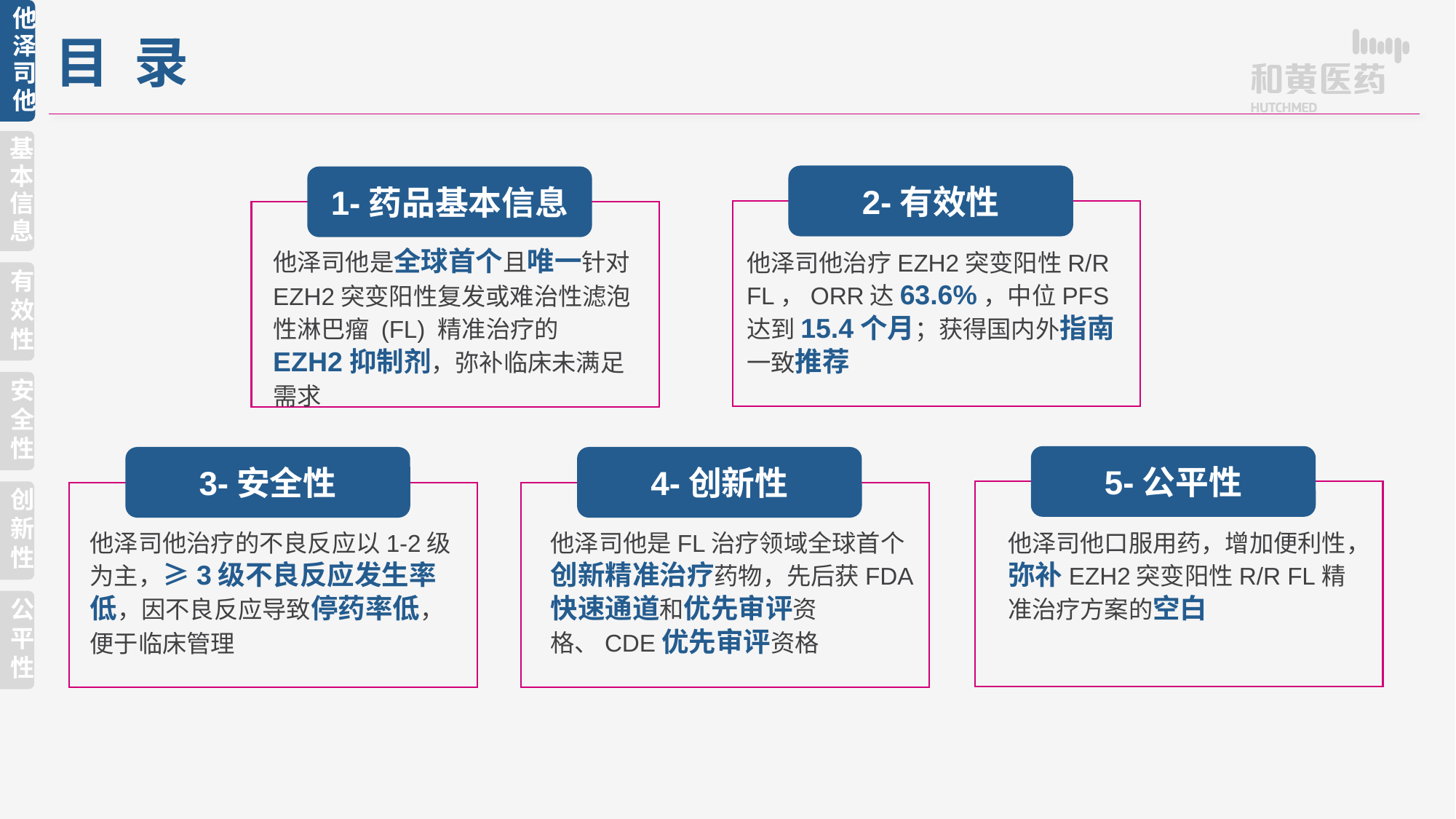

目  录
他泽司他

基本信息

2-有效性
1-药品基本信息

他泽司他是全球首个且唯一针对EZH2突变阳性复发或难治性滤泡性淋巴瘤 (FL) 精准治疗的EZH2抑制剂，弥补临床未满足需求
他泽司他治疗EZH2突变阳性R/R FL，ORR达63.6%，中位PFS达到15.4个月；获得国内外指南一致推荐
有效性

安全性

5-公平性
3-安全性
4-创新性
创新性

他泽司他治疗的不良反应以1-2级为主，≥3级不良反应发生率低，因不良反应导致停药率低，便于临床管理
他泽司他是FL治疗领域全球首个创新精准治疗药物，先后获FDA快速通道和优先审评资格、CDE优先审评资格
他泽司他口服用药，增加便利性，弥补EZH2突变阳性R/R FL精准治疗方案的空白
公平性